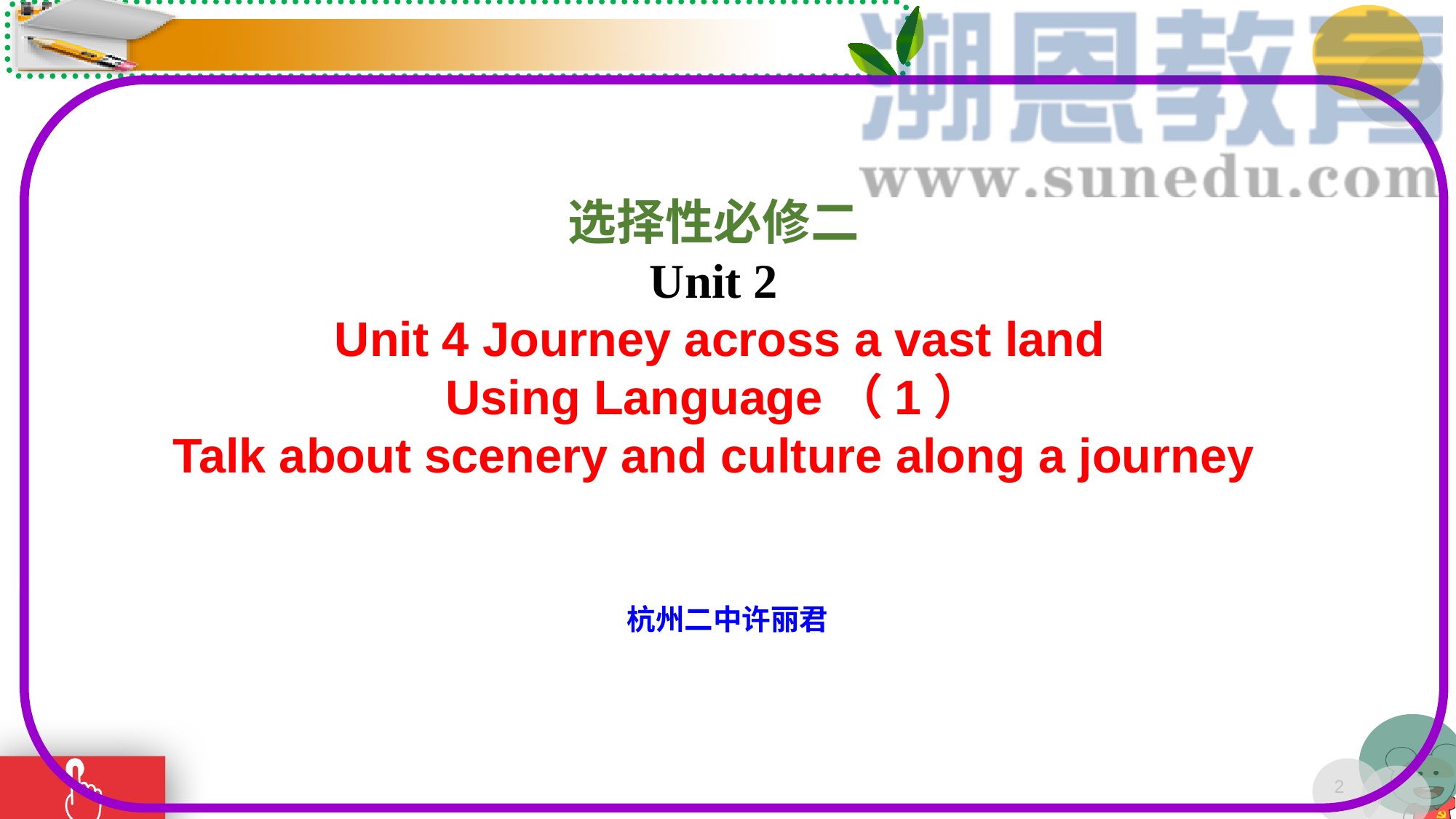

选择性必修二
Unit 2
 Unit 4 Journey across a vast land
Using Language（1）
Talk about scenery and culture along a journey

杭州二中许丽君